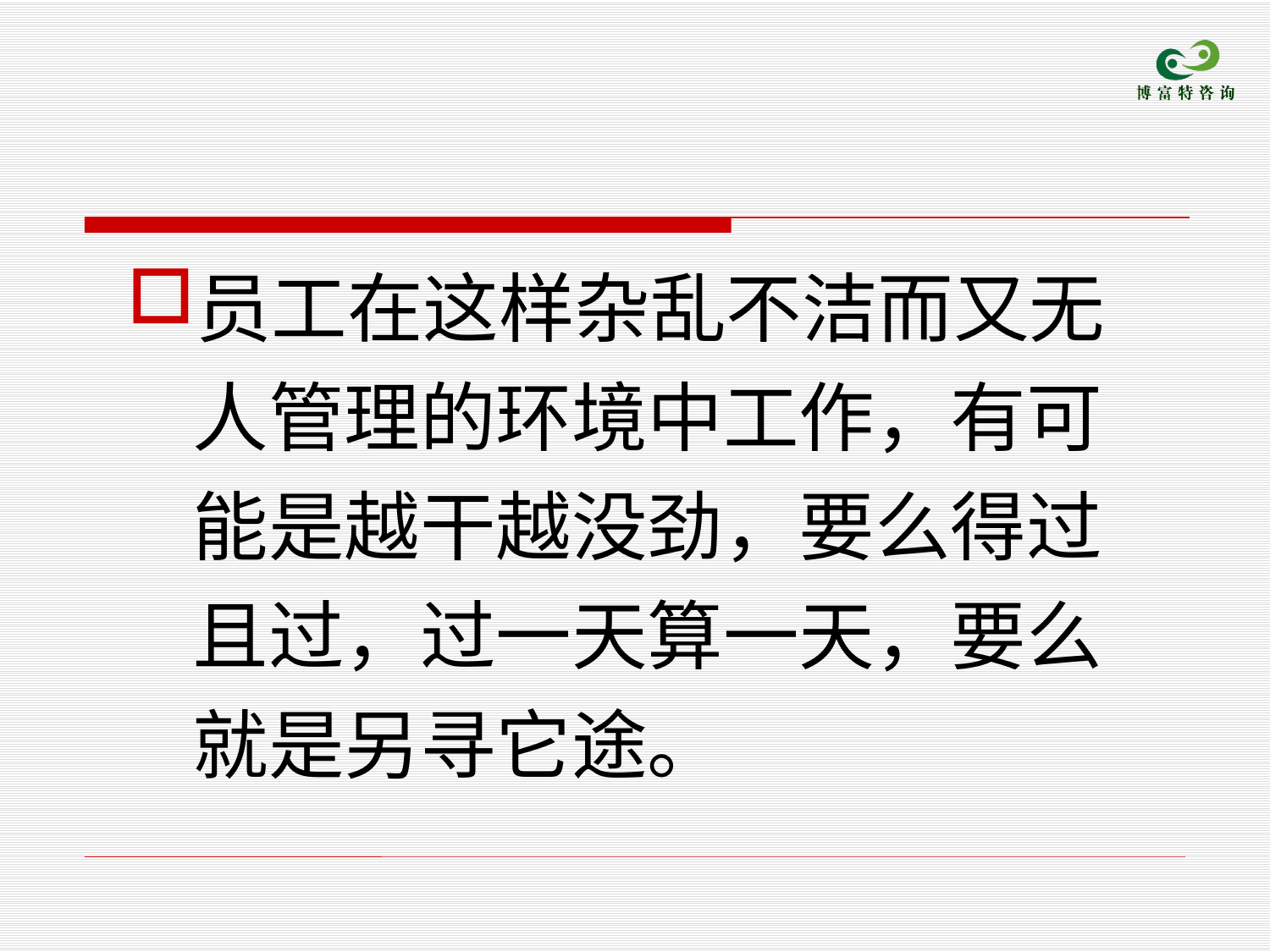

员工在这样杂乱不洁而又无人管理的环境中工作，有可能是越干越没劲，要么得过且过，过一天算一天，要么就是另寻它途。
17